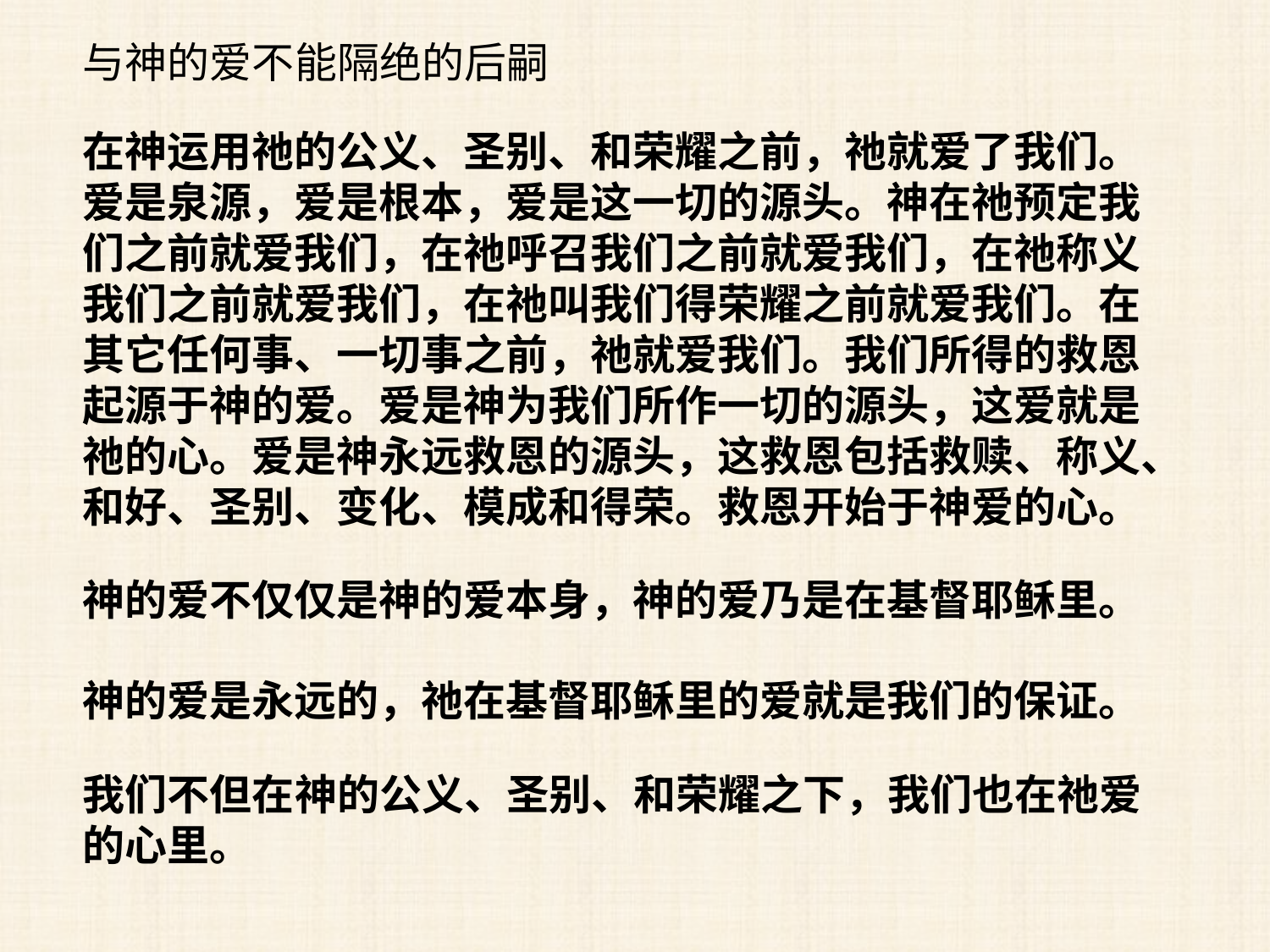

与神的爱不能隔绝的后嗣
在神运用祂的公义、圣别、和荣耀之前，祂就爱了我们。爱是泉源，爱是根本，爱是这一切的源头。神在祂预定我们之前就爱我们，在祂呼召我们之前就爱我们，在祂称义我们之前就爱我们，在祂叫我们得荣耀之前就爱我们。在其它任何事、一切事之前，祂就爱我们。我们所得的救恩起源于神的爱。爱是神为我们所作一切的源头，这爱就是祂的心。爱是神永远救恩的源头，这救恩包括救赎、称义、和好、圣别、变化、模成和得荣。救恩开始于神爱的心。
神的爱不仅仅是神的爱本身，神的爱乃是在基督耶稣里。
神的爱是永远的，祂在基督耶稣里的爱就是我们的保证。
我们不但在神的公义、圣别、和荣耀之下，我们也在祂爱的心里。